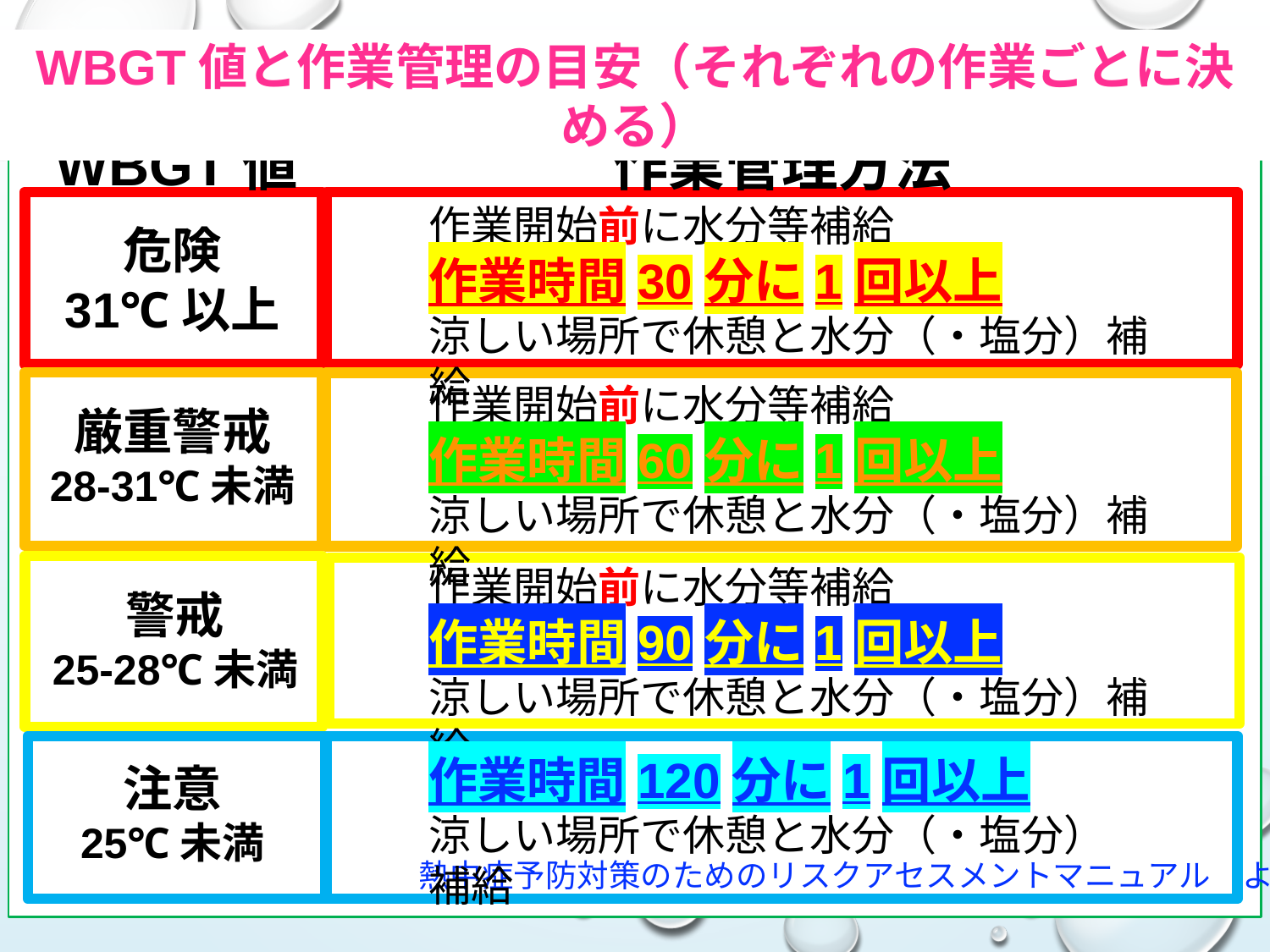

WBGT値と作業管理の目安（それぞれの作業ごとに決める）

作業管理方法
WBGT値

作業開始前に水分等補給
作業時間30分に1回以上
涼しい場所で休憩と水分（・塩分）補給
危険
31℃以上

作業開始前に水分等補給
作業時間60分に1回以上
涼しい場所で休憩と水分（・塩分）補給

厳重警戒
28-31℃未満
作業開始前に水分等補給
作業時間90分に1回以上
涼しい場所で休憩と水分（・塩分）補給

警戒
25-28℃未満

作業時間120分に1回以上
涼しい場所で休憩と水分（・塩分）補給
注意
25℃未満
熱中症予防対策のためのリスクアセスメントマニュアル　より